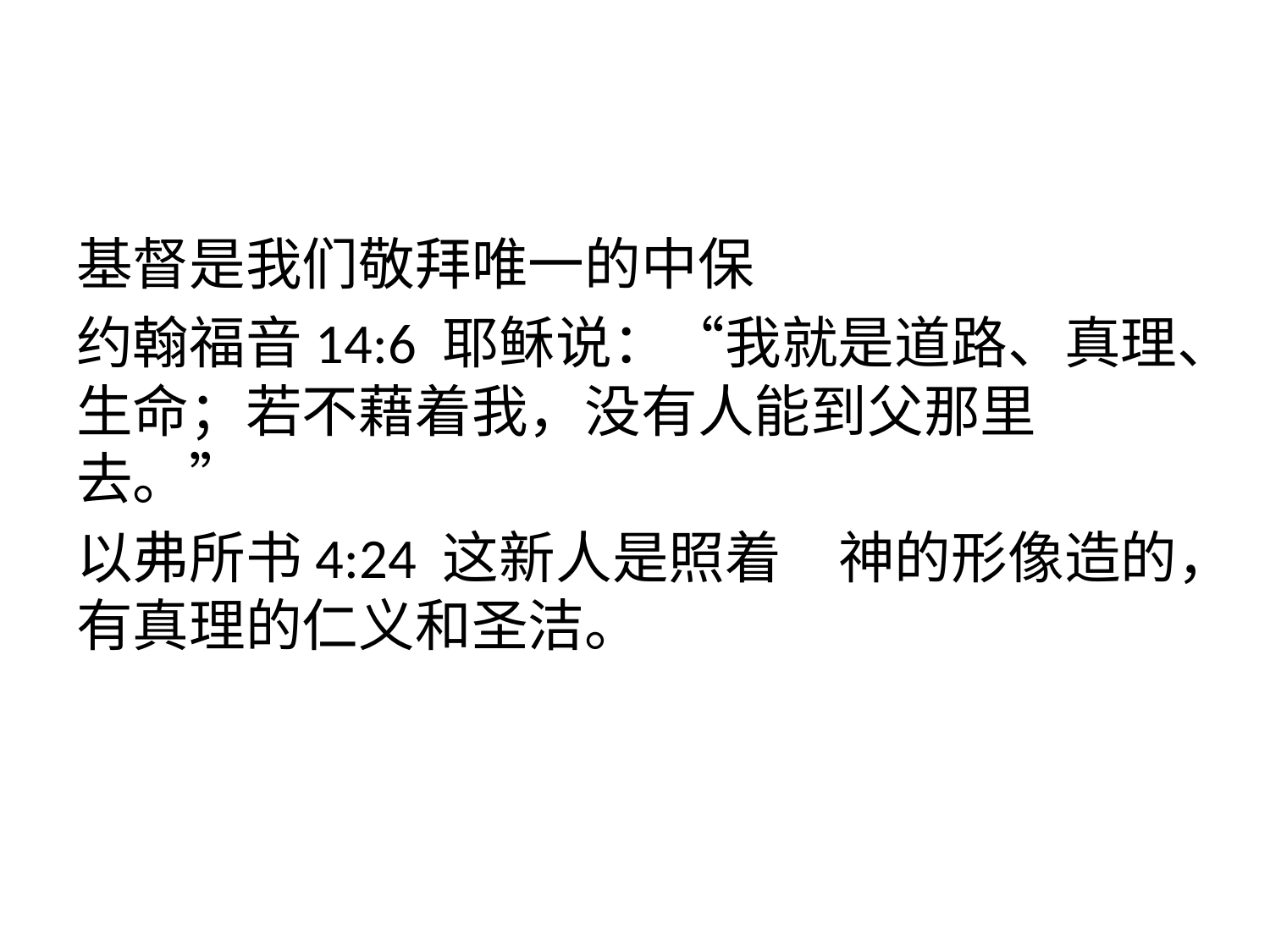

#
基督是我们敬拜唯一的中保
约翰福音14:6 耶稣说：“我就是道路、真理、生命；若不藉着我，没有人能到父那里去。”
以弗所书4:24 这新人是照着　神的形像造的，有真理的仁义和圣洁。